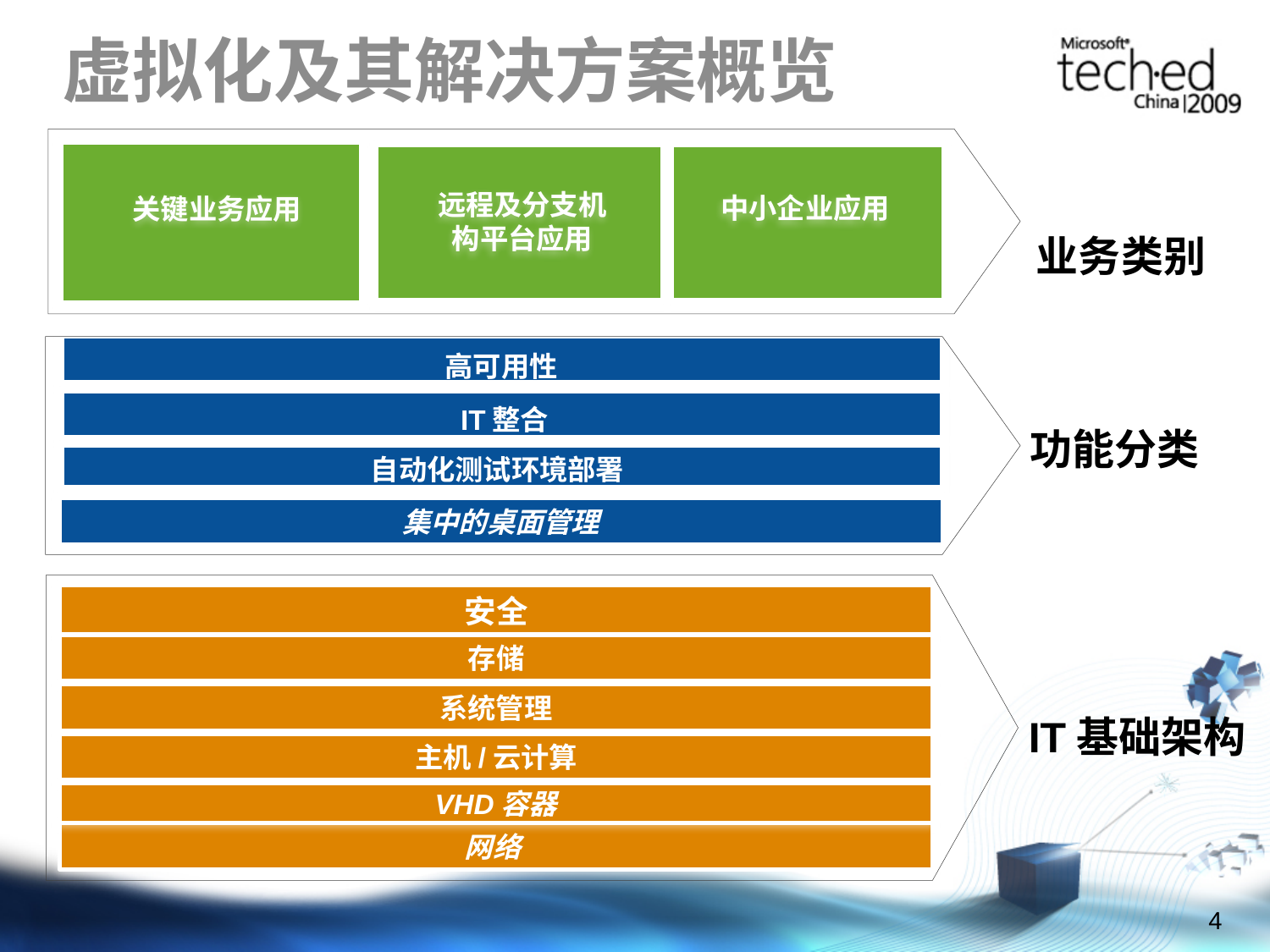

# 虚拟化及其解决方案概览

远程及分支机构平台应用
中小企业应用
关键业务应用
业务类别

高可用性

IT整合
功能分类

自动化测试环境部署
集中的桌面管理

安全
存储
系统管理
IT基础架构
主机/云计算
VHD容器
网络
4